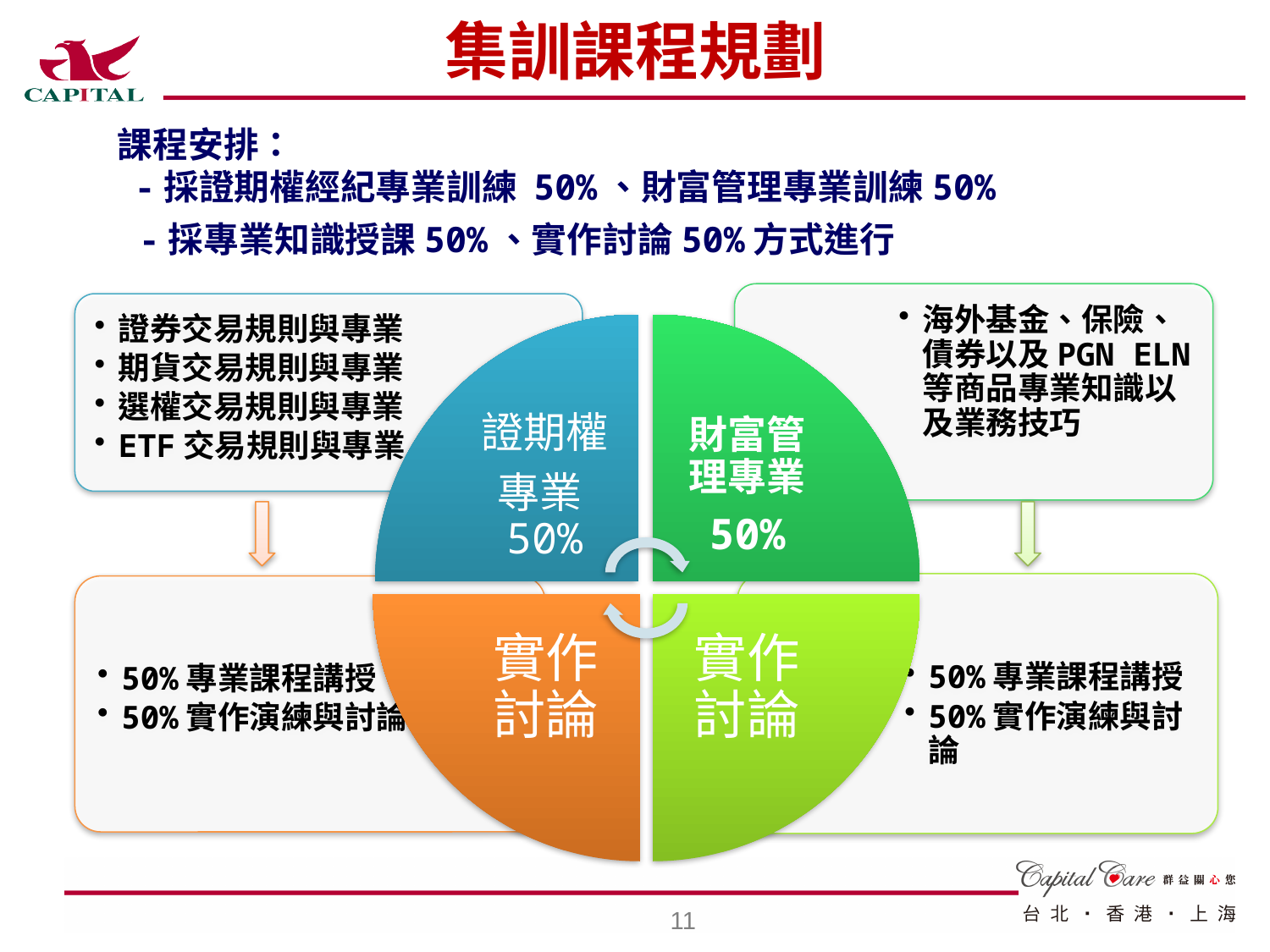

# 集訓課程規劃
課程安排：
 -採證期權經紀專業訓練 50%、財富管理專業訓練50%
 -採專業知識授課50%、實作討論50%方式進行

50%專業課程講授
50%實作演練與討論
50%專業課程講授
50%實作演練與討論

海外基金、保險、債券以及PGN ELN等商品專業知識以及業務技巧
證券交易規則與專業
期貨交易規則與專業
選權交易規則與專業
ETF交易規則與專業

證期權
專業50%
財富管理專業
50%
實作討論
實作討論

11